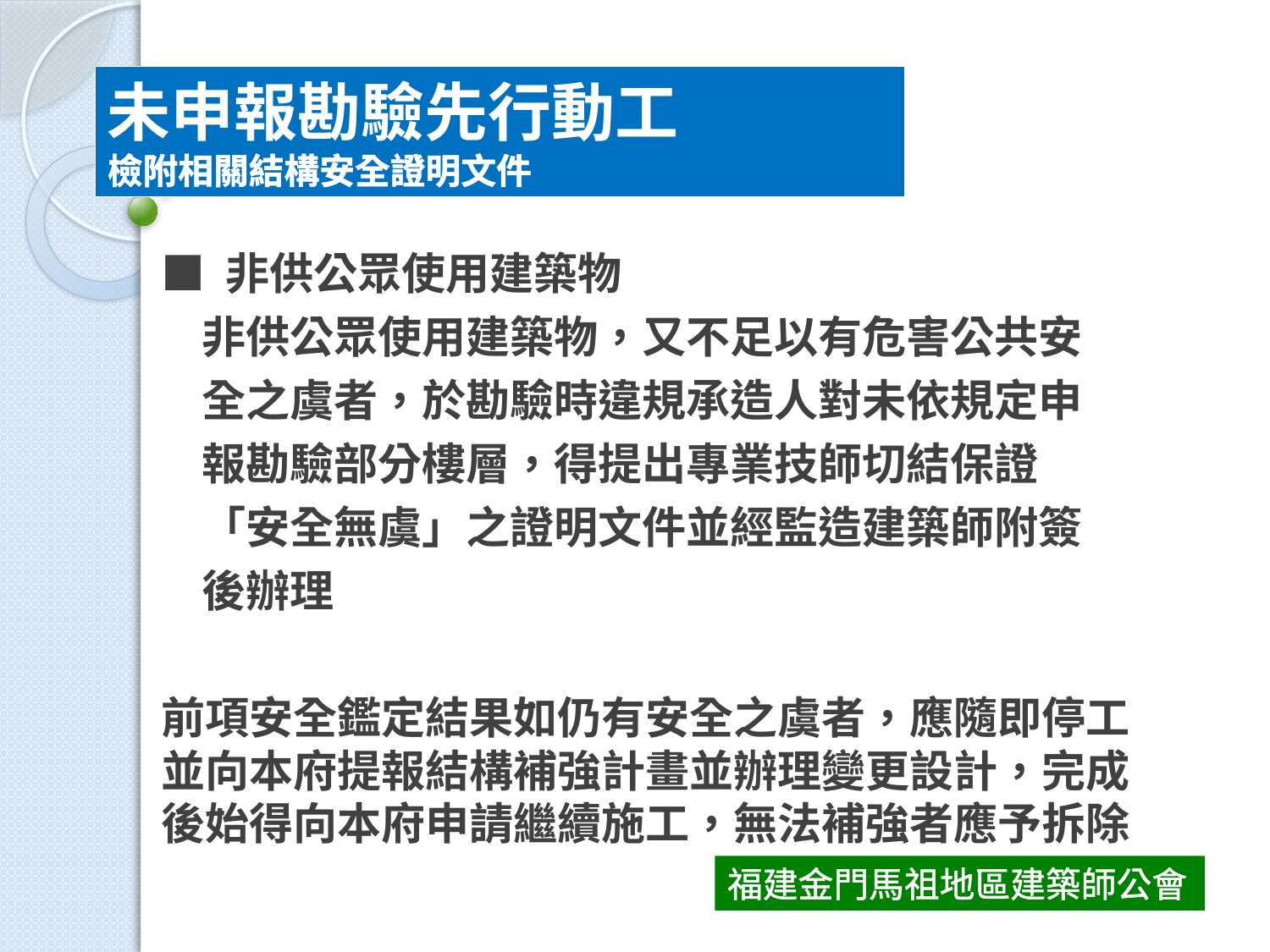

未申報勘驗先行動工
檢附相關結構安全證明文件
■ 非供公眾使用建築物
   非供公眾使用建築物，又不足以有危害公共安
   全之虞者，於勘驗時違規承造人對未依規定申
   報勘驗部分樓層，得提出專業技師切結保證
   「安全無虞」之證明文件並經監造建築師附簽
   後辦理

前項安全鑑定結果如仍有安全之虞者，應隨即停工並向本府提報結構補強計畫並辦理變更設計，完成後始得向本府申請繼續施工，無法補強者應予拆除
福建金門馬祖地區建築師公會